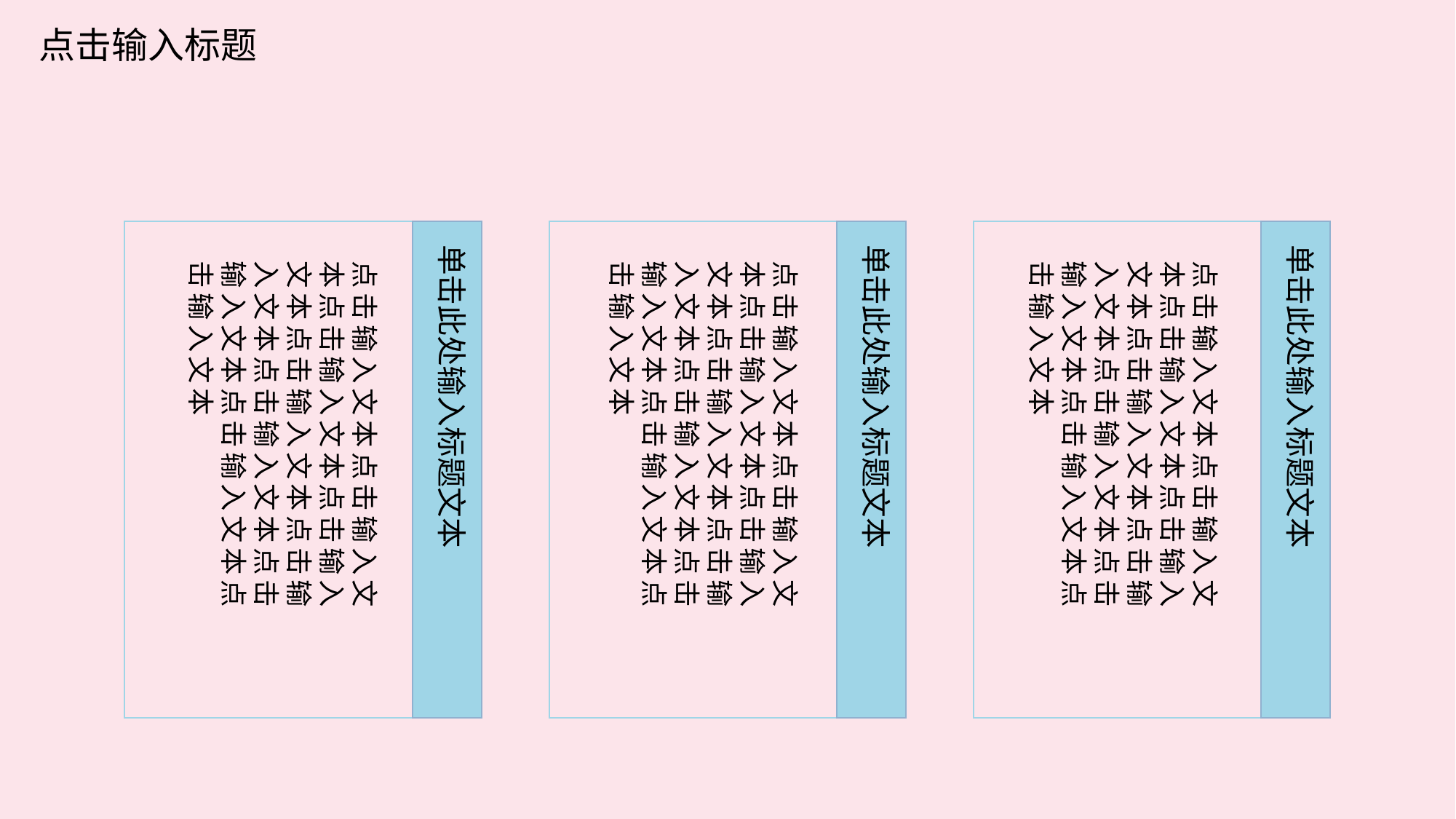

点击输入标题

单击此处输入标题文本
单击此处输入标题文本
单击此处输入标题文本
点击输入文本点击输入文本点击输入文本点击输入文本点击输入文本点击输入文本点击输入文本点击输入文本点击输入文本点击输入文本
点击输入文本点击输入文本点击输入文本点击输入文本点击输入文本点击输入文本点击输入文本点击输入文本点击输入文本点击输入文本
点击输入文本点击输入文本点击输入文本点击输入文本点击输入文本点击输入文本点击输入文本点击输入文本点击输入文本点击输入文本